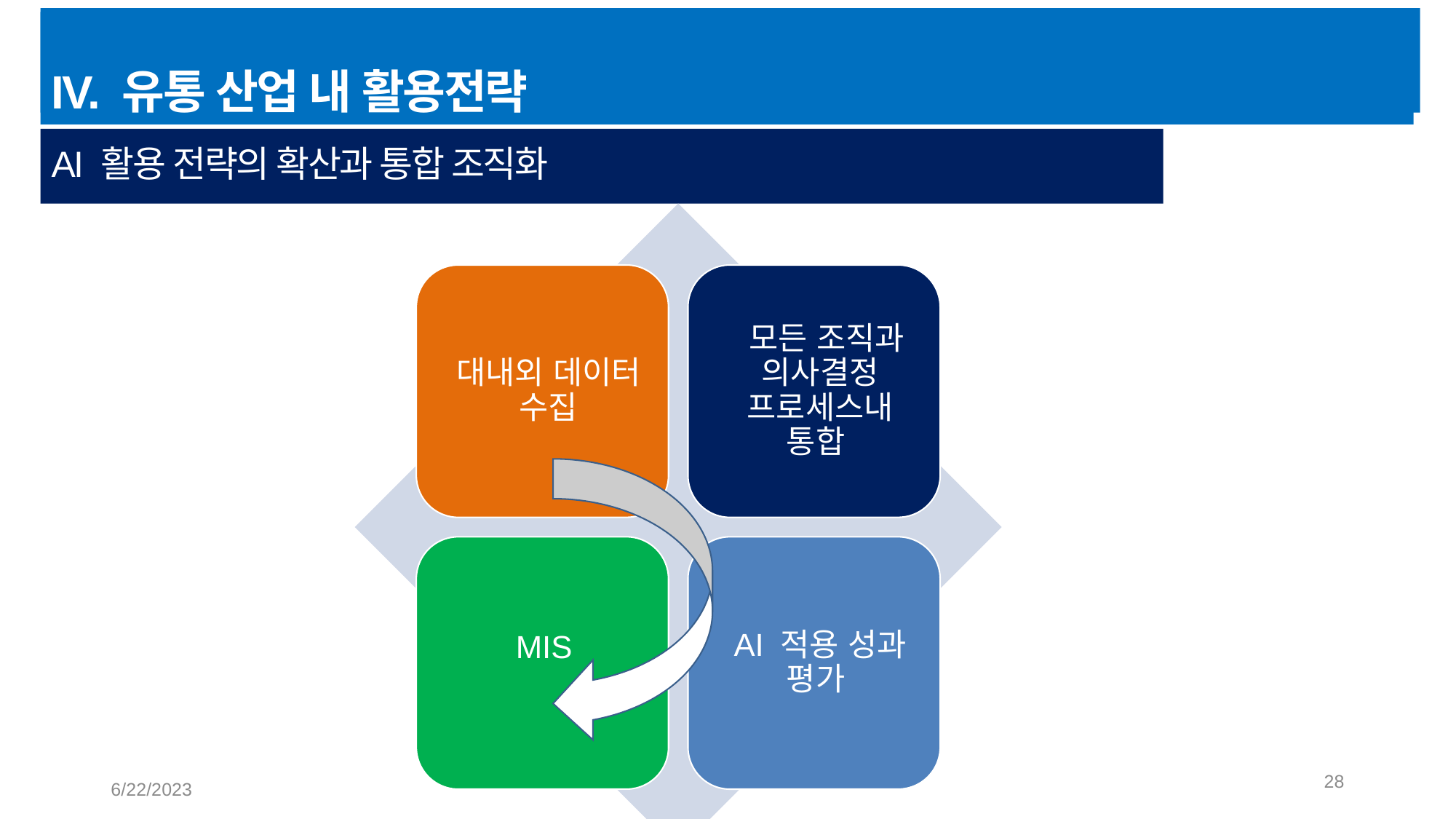

IV. 유통 산업 내 활용전략 및 정부지원 정책제안

IV. 유통 산업 내 활용전략

AI 활용 전략의 확산과 통합 조직화
대내외 데이터 수집
  모든 조직과  의사결정 프로세스내 통합
MIS

AI 적용 성과 평가

28
6/22/2023